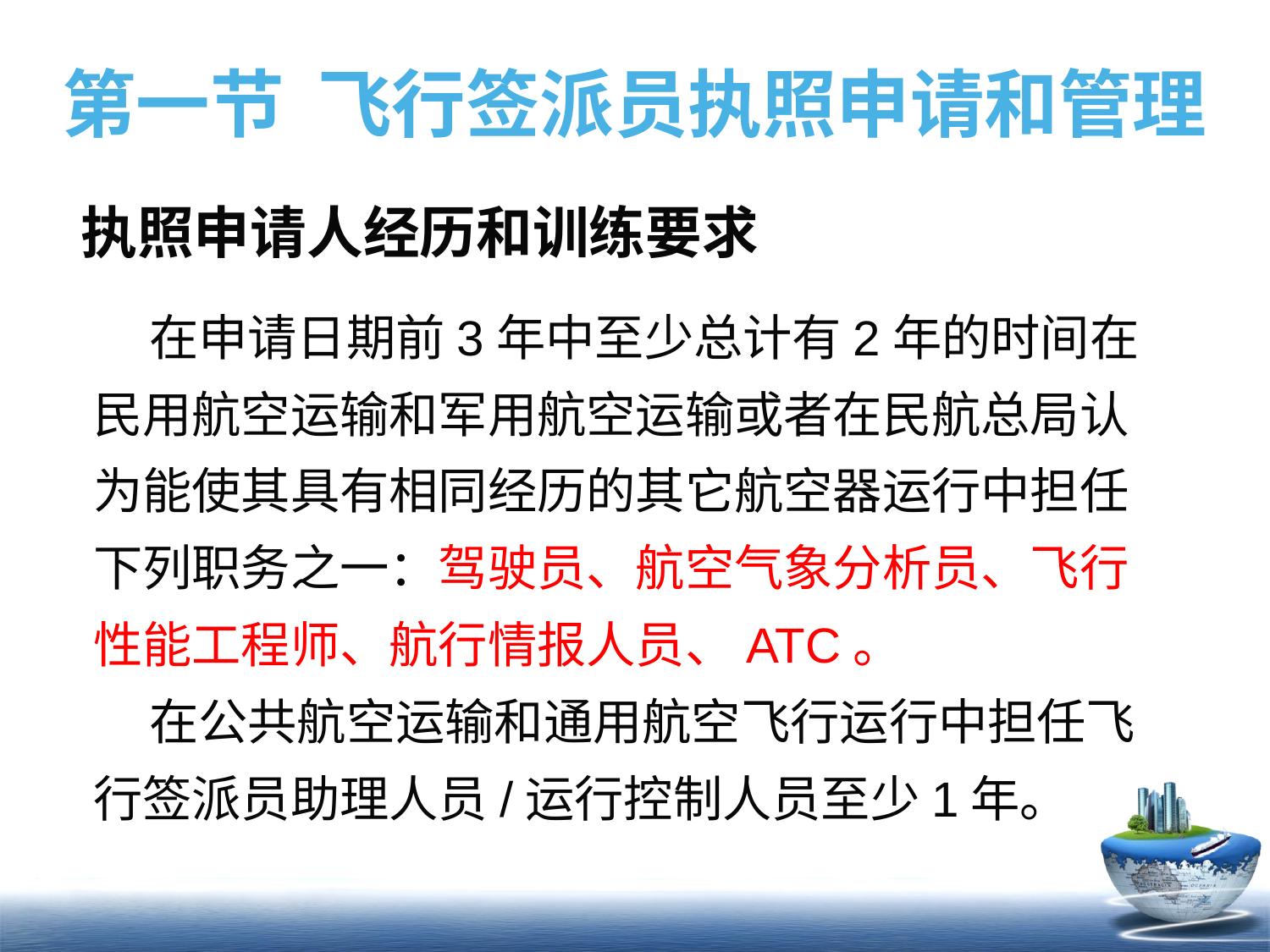

# 第一节  飞行签派员执照申请和管理
执照申请人经历和训练要求
    在申请日期前3年中至少总计有2年的时间在民用航空运输和军用航空运输或者在民航总局认为能使其具有相同经历的其它航空器运行中担任下列职务之一：驾驶员、航空气象分析员、飞行性能工程师、航行情报人员、ATC。
    在公共航空运输和通用航空飞行运行中担任飞行签派员助理人员/运行控制人员至少1年。